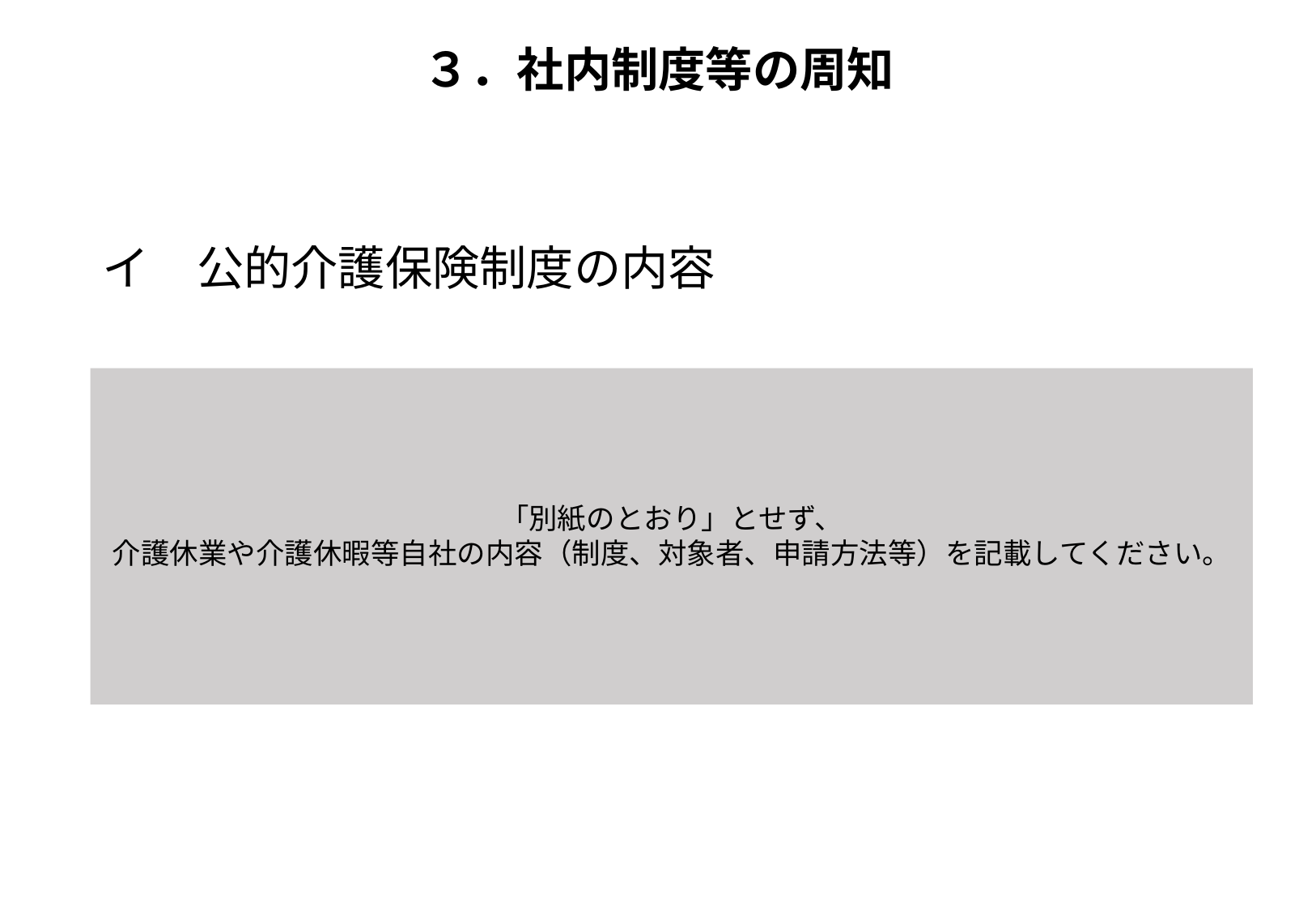

３．社内制度等の周知
イ　公的介護保険制度の内容

「別紙のとおり」とせず、
介護休業や介護休暇等自社の内容（制度、対象者、申請方法等）を記載してください。